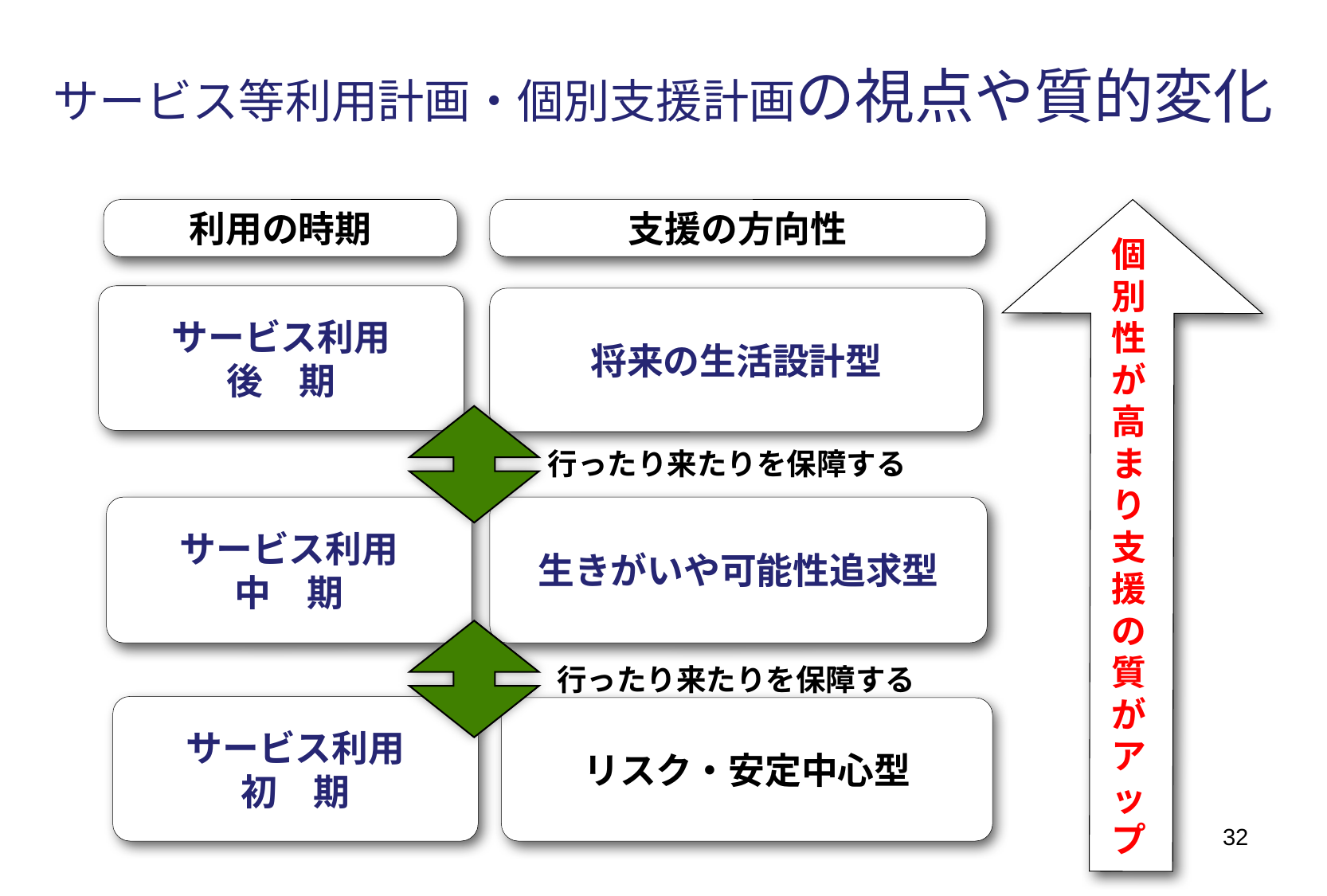

サービス等利用計画・個別支援計画の視点や質的変化
利用の時期
支援の方向性
個別性が高まり支援の質がアップ
サービス利用
後　期
将来の生活設計型

行ったり来たりを保障する
サービス利用
中　期
生きがいや可能性追求型

行ったり来たりを保障する
サービス利用
初　期
リスク・安定中心型
32